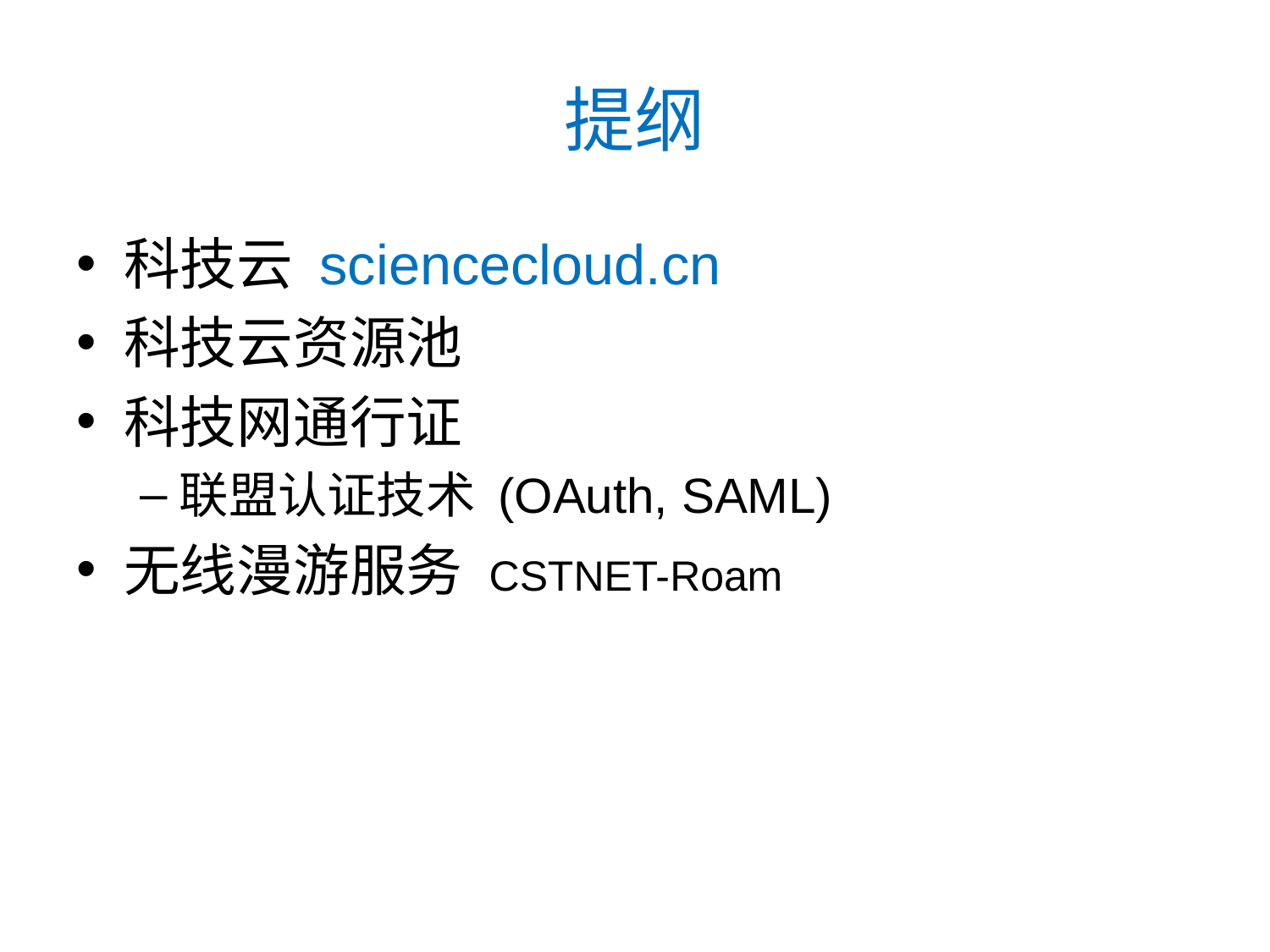

# 提纲
科技云 sciencecloud.cn
科技云资源池
科技网通行证
联盟认证技术 (OAuth, SAML)
无线漫游服务 CSTNET-Roam